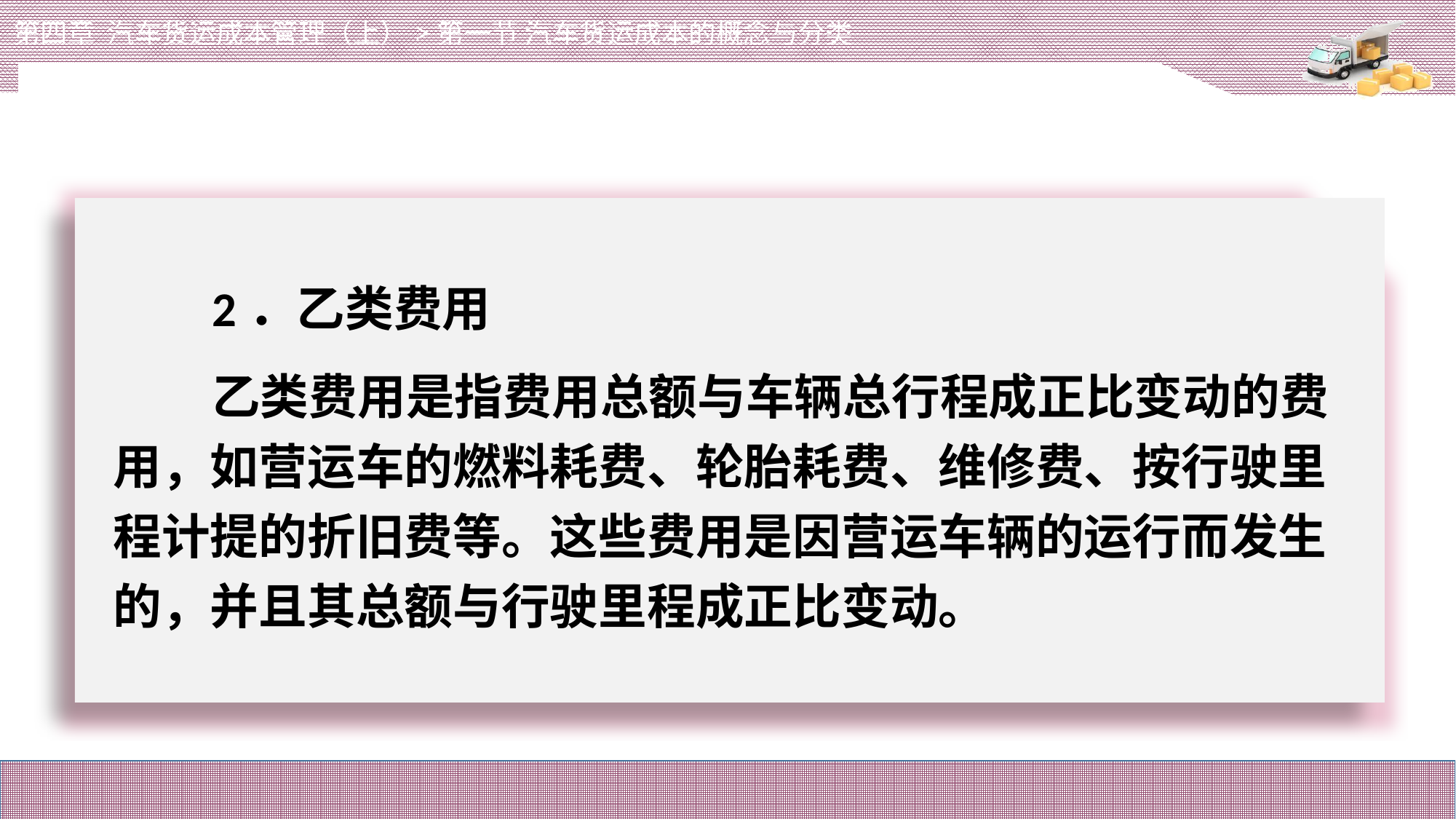

第四章  汽车货运成本管理（上）>第一节 汽车货运成本的概念与分类
# 2．乙类费用
乙类费用是指费用总额与车辆总行程成正比变动的费用，如营运车的燃料耗费、轮胎耗费、维修费、按行驶里程计提的折旧费等。这些费用是因营运车辆的运行而发生的，并且其总额与行驶里程成正比变动。